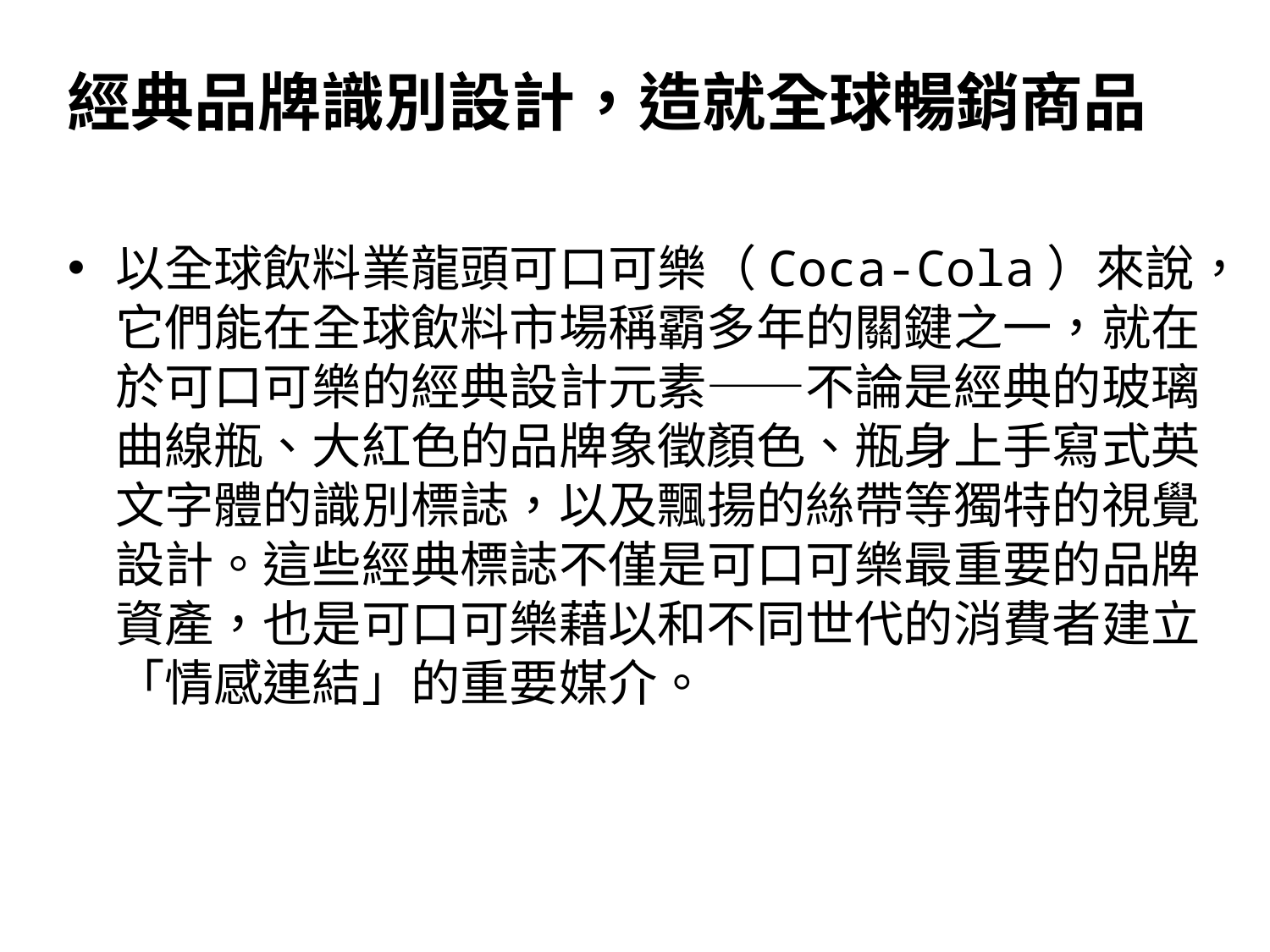

經典品牌識別設計，造就全球暢銷商品

以全球飲料業龍頭可口可樂（Coca-Cola）來說，它們能在全球飲料市場稱霸多年的關鍵之一，就在於可口可樂的經典設計元素――不論是經典的玻璃曲線瓶、大紅色的品牌象徵顏色、瓶身上手寫式英文字體的識別標誌，以及飄揚的絲帶等獨特的視覺設計。這些經典標誌不僅是可口可樂最重要的品牌資產，也是可口可樂藉以和不同世代的消費者建立「情感連結」的重要媒介。